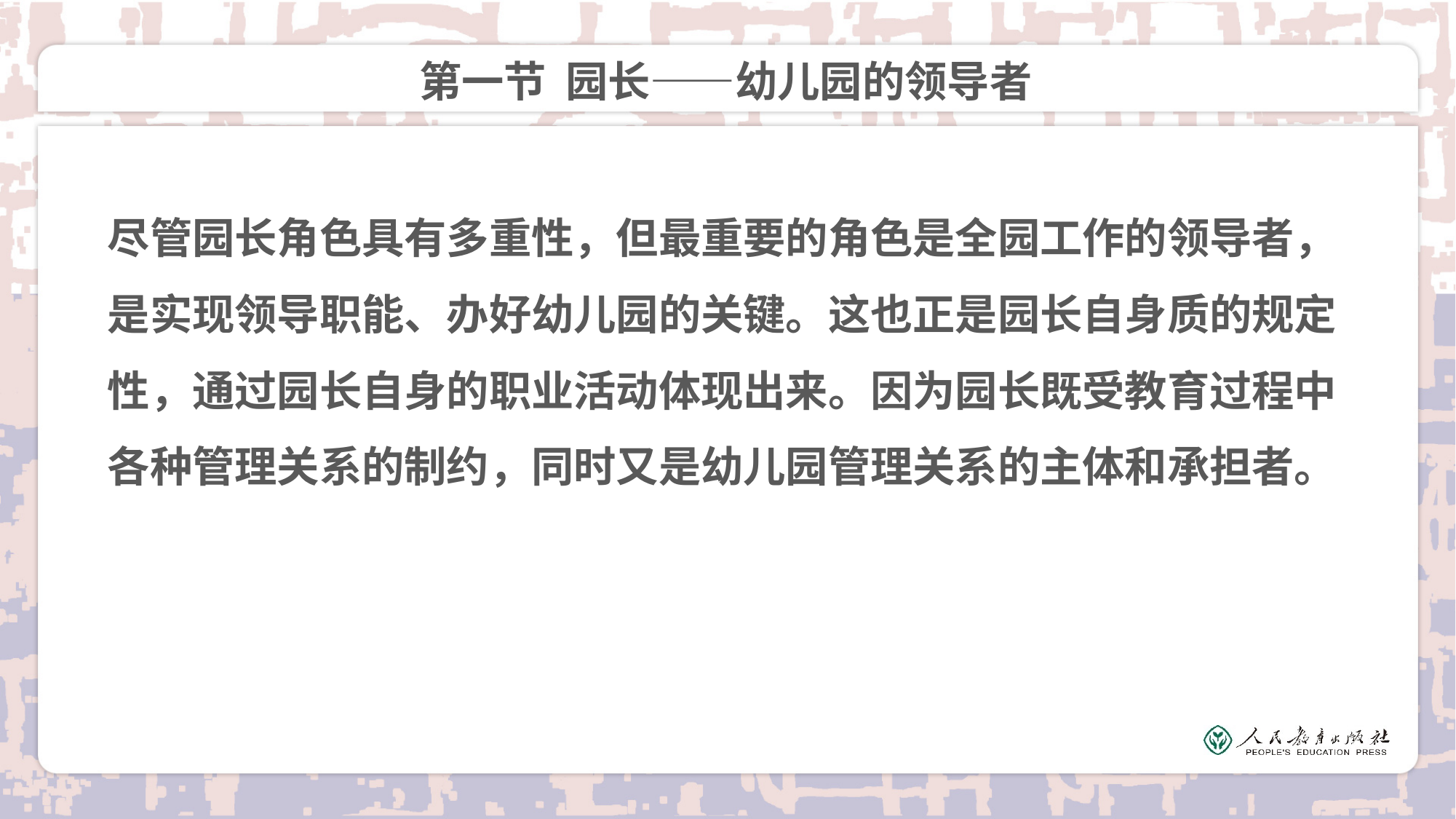

# 第一节  园长——幼儿园的领导者
尽管园长角色具有多重性，但最重要的角色是全园工作的领导者，是实现领导职能、办好幼儿园的关键。这也正是园长自身质的规定性，通过园长自身的职业活动体现出来。因为园长既受教育过程中各种管理关系的制约，同时又是幼儿园管理关系的主体和承担者。